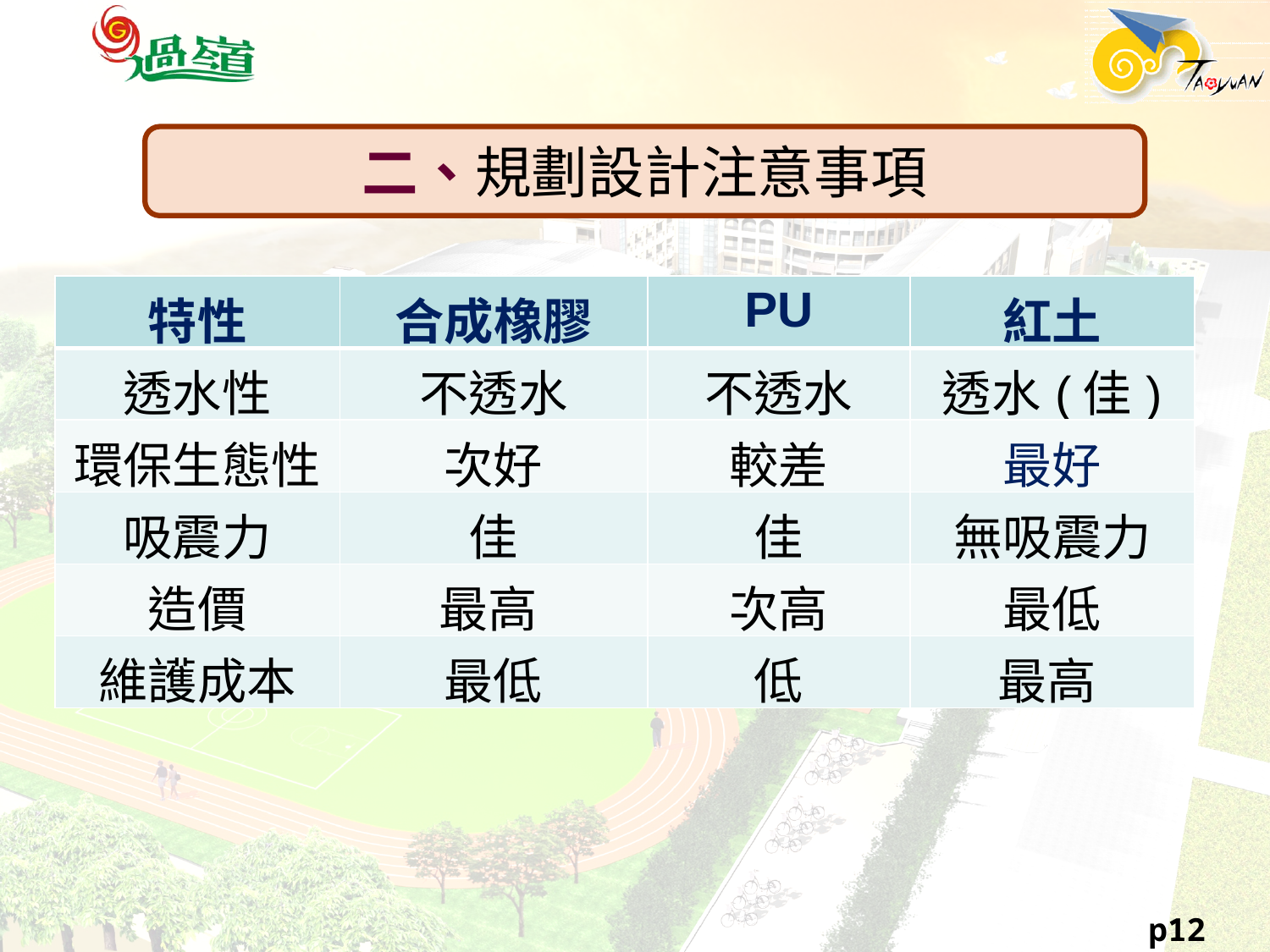

二、規劃設計注意事項

| 特性 | 合成橡膠 | PU | 紅土 |
| --- | --- | --- | --- |
| 透水性 | 不透水 | 不透水 | 透水(佳) |
| 環保生態性 | 次好 | 較差 | 最好 |
| 吸震力 | 佳 | 佳 | 無吸震力 |
| 造價 | 最高 | 次高 | 最低 |
| 維護成本 | 最低 | 低 | 最高 |